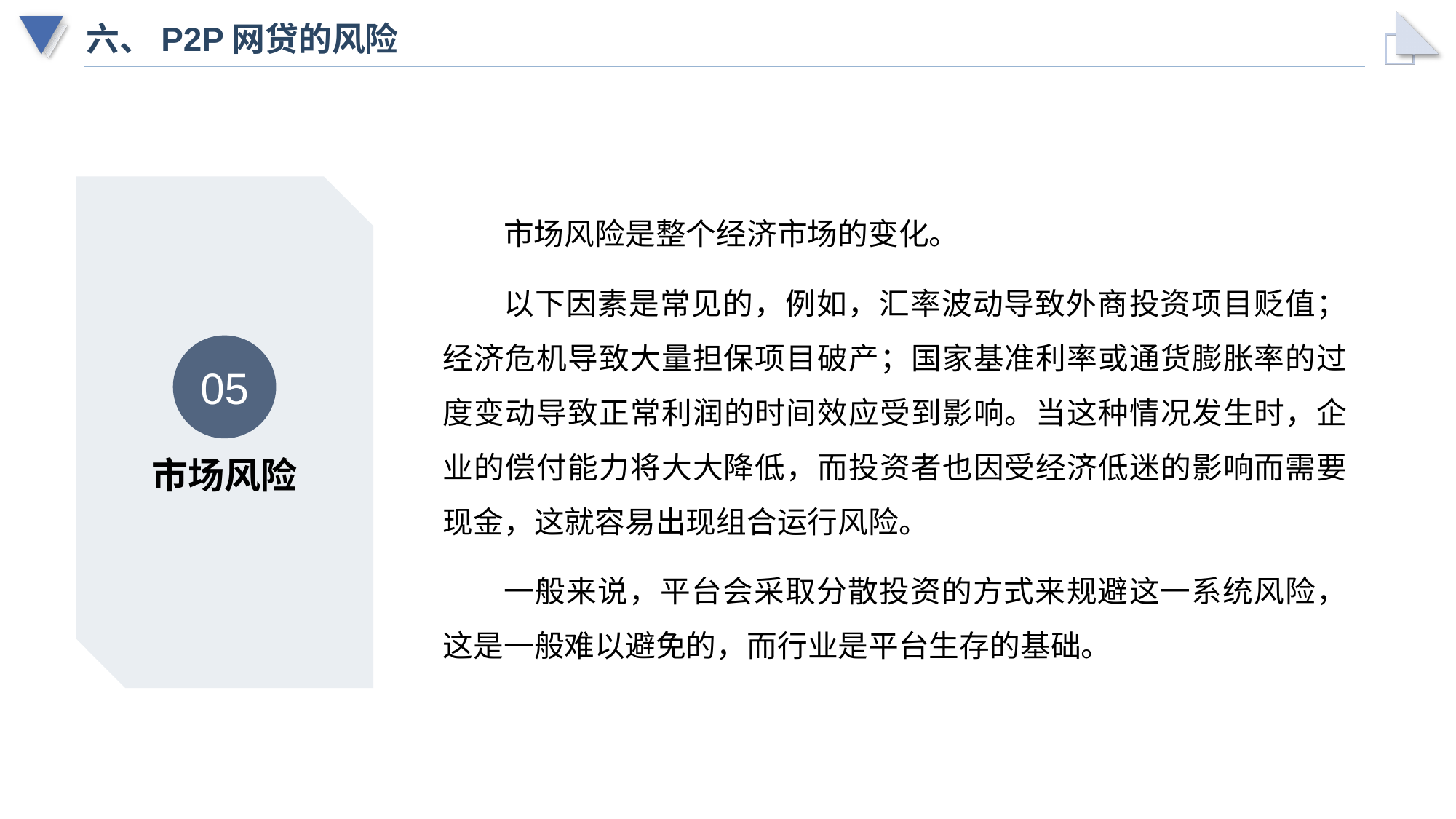

# 六、P2P网贷的风险

市场风险是整个经济市场的变化。
以下因素是常见的，例如，汇率波动导致外商投资项目贬值；经济危机导致大量担保项目破产；国家基准利率或通货膨胀率的过度变动导致正常利润的时间效应受到影响。当这种情况发生时，企业的偿付能力将大大降低，而投资者也因受经济低迷的影响而需要现金，这就容易出现组合运行风险。
一般来说，平台会采取分散投资的方式来规避这一系统风险，这是一般难以避免的，而行业是平台生存的基础。
05
市场风险